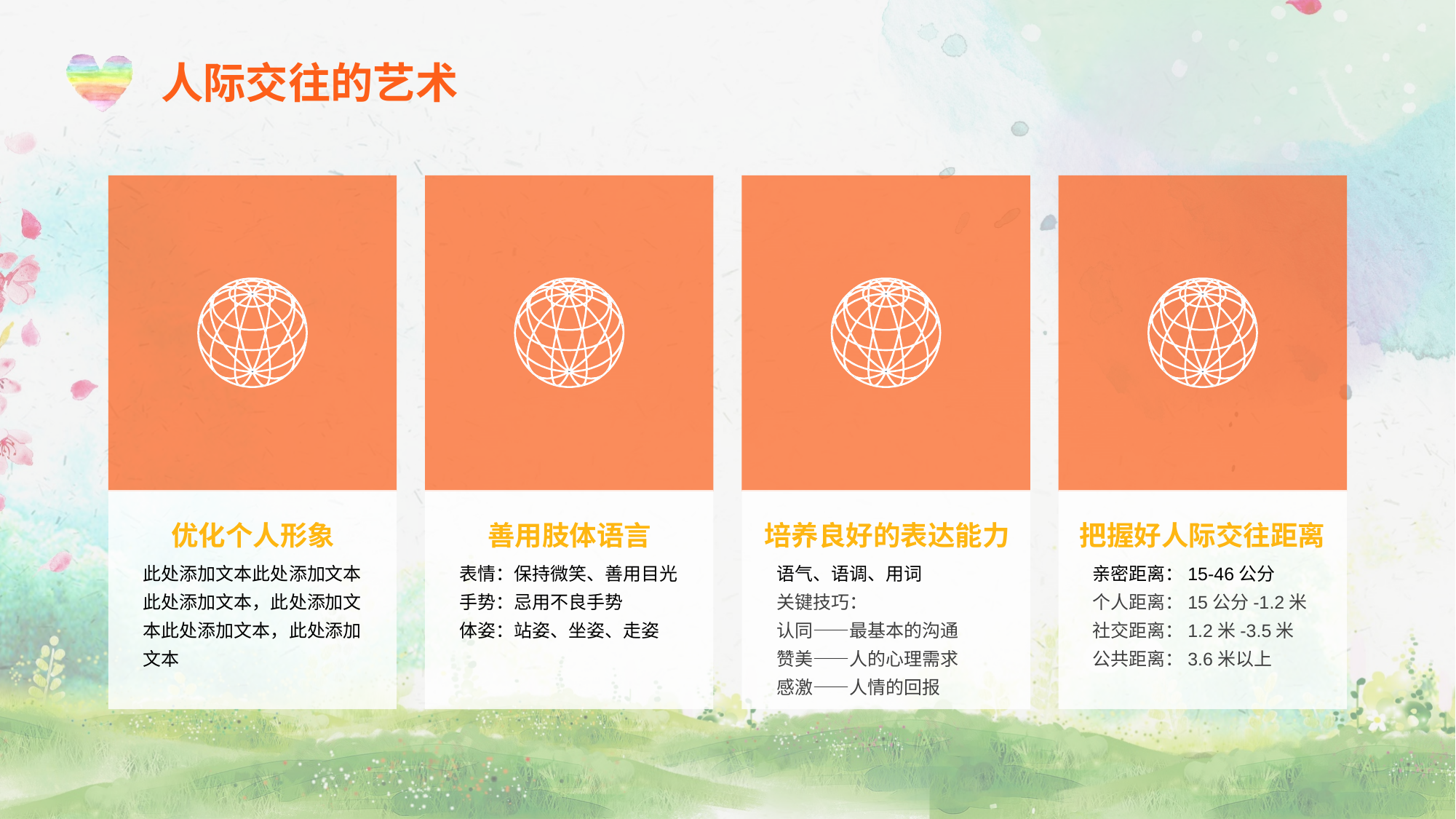

人际交往的艺术

优化个人形象
此处添加文本此处添加文本此处添加文本，此处添加文本此处添加文本，此处添加文本

善用肢体语言
表情：保持微笑、善用目光
手势：忌用不良手势
体姿：站姿、坐姿、走姿

培养良好的表达能力
语气、语调、用词
关键技巧：
认同——最基本的沟通
赞美——人的心理需求
感激——人情的回报

把握好人际交往距离
亲密距离：15-46公分
个人距离：15公分-1.2米
社交距离：1.2米-3.5米
公共距离：3.6米以上